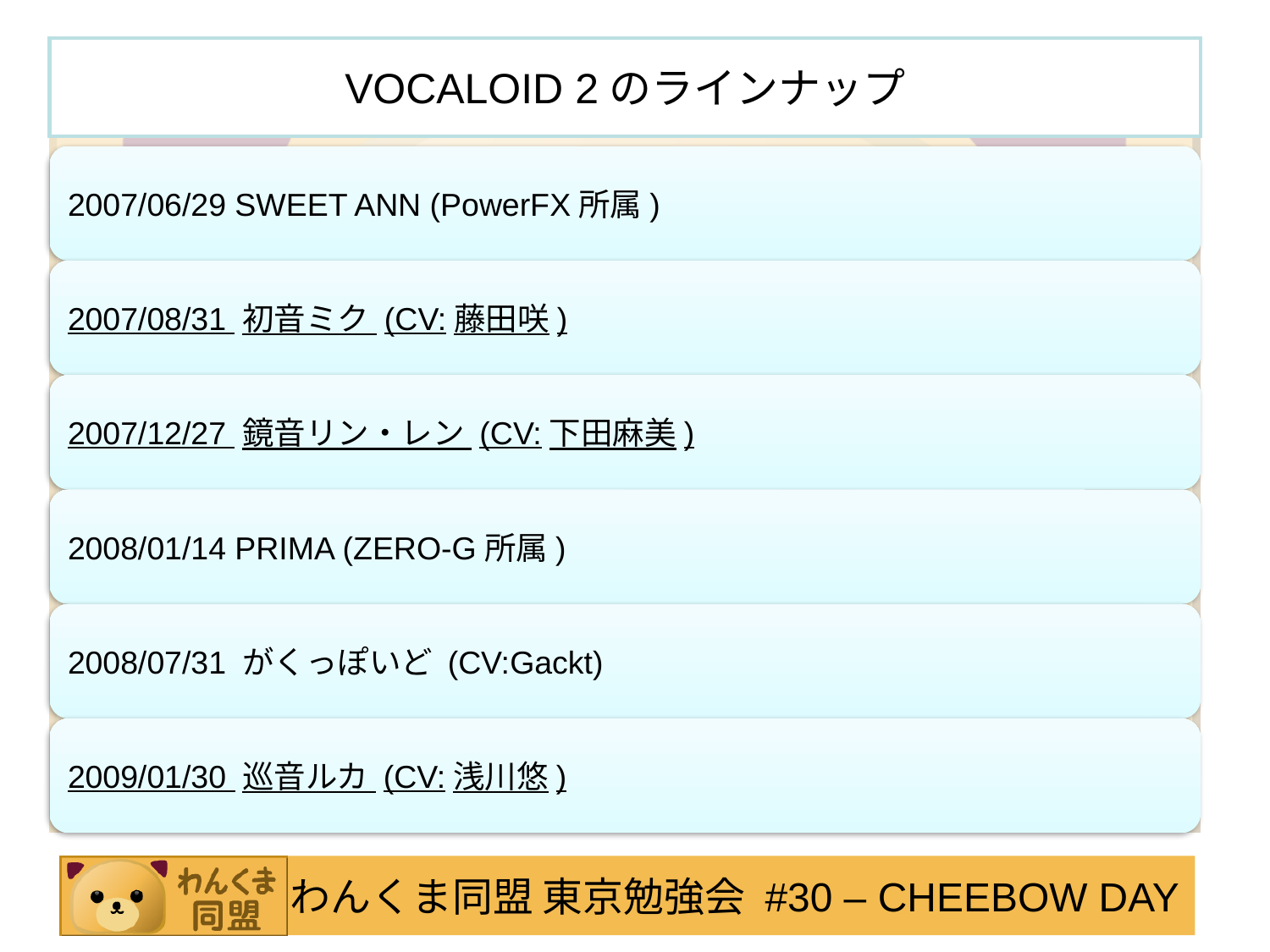

# VOCALOID 2のラインナップ
2007/06/29 SWEET ANN (PowerFX所属)
2007/08/31 初音ミク (CV:藤田咲)
2007/12/27 鏡音リン・レン (CV:下田麻美)
2008/01/14 PRIMA (ZERO-G所属)
2008/07/31 がくっぽいど (CV:Gackt)
2009/01/30 巡音ルカ (CV:浅川悠)